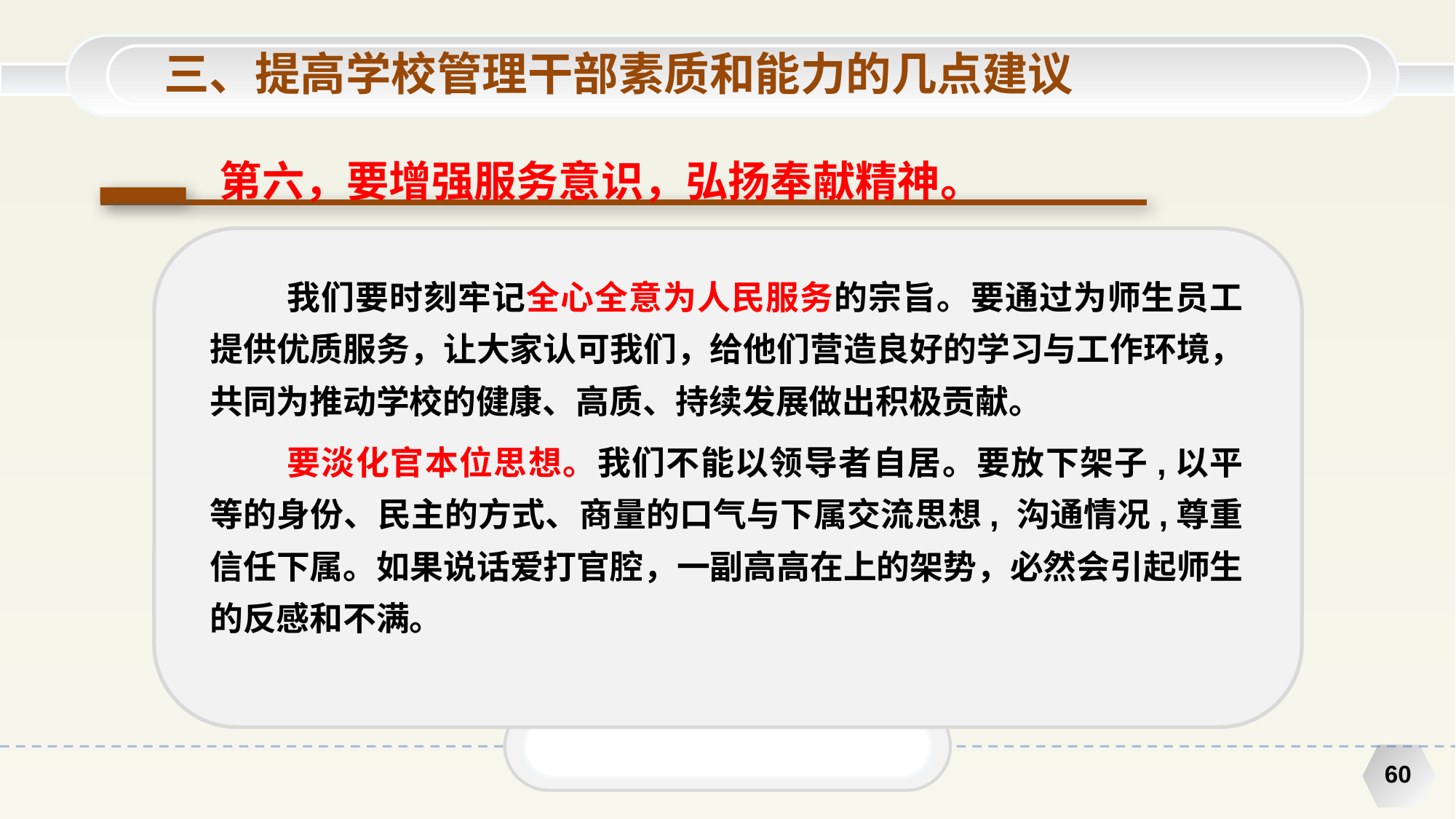

三、提高学校管理干部素质和能力的几点建议
  第六，要增强服务意识，弘扬奉献精神。

我们要时刻牢记全心全意为人民服务的宗旨。要通过为师生员工提供优质服务，让大家认可我们，给他们营造良好的学习与工作环境，共同为推动学校的健康、高质、持续发展做出积极贡献。
要淡化官本位思想。我们不能以领导者自居。要放下架子,以平等的身份、民主的方式、商量的口气与下属交流思想, 沟通情况,尊重信任下属。如果说话爱打官腔，一副高高在上的架势，必然会引起师生的反感和不满。